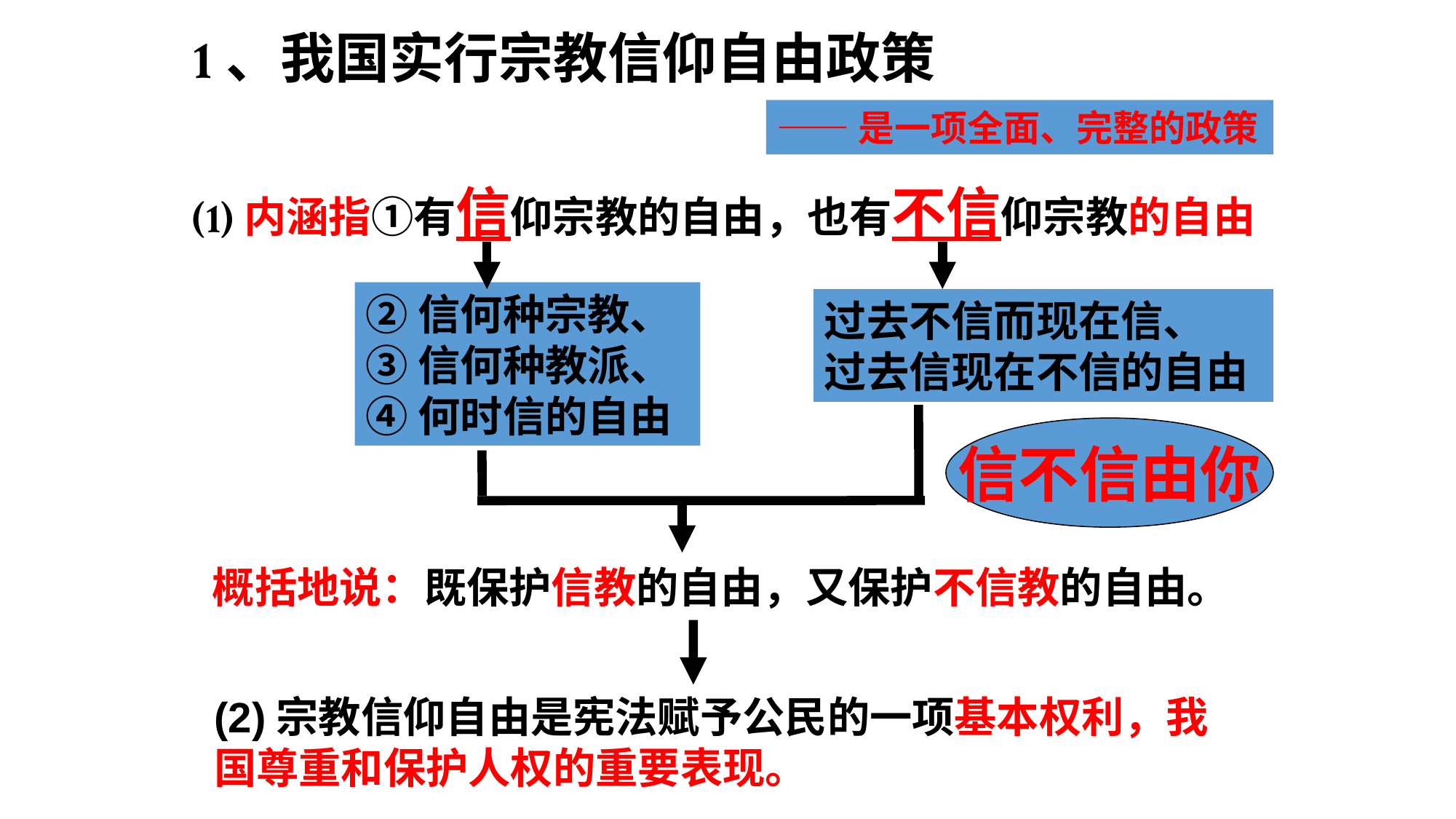

1、我国实行宗教信仰自由政策
——是一项全面、完整的政策
(1)内涵指①有信仰宗教的自由，也有不信仰宗教的自由

②信何种宗教、
③信何种教派、
④何时信的自由
过去不信而现在信、
过去信现在不信的自由

信不信由你

 概括地说：既保护信教的自由，又保护不信教的自由。

(2)宗教信仰自由是宪法赋予公民的一项基本权利，我国尊重和保护人权的重要表现。